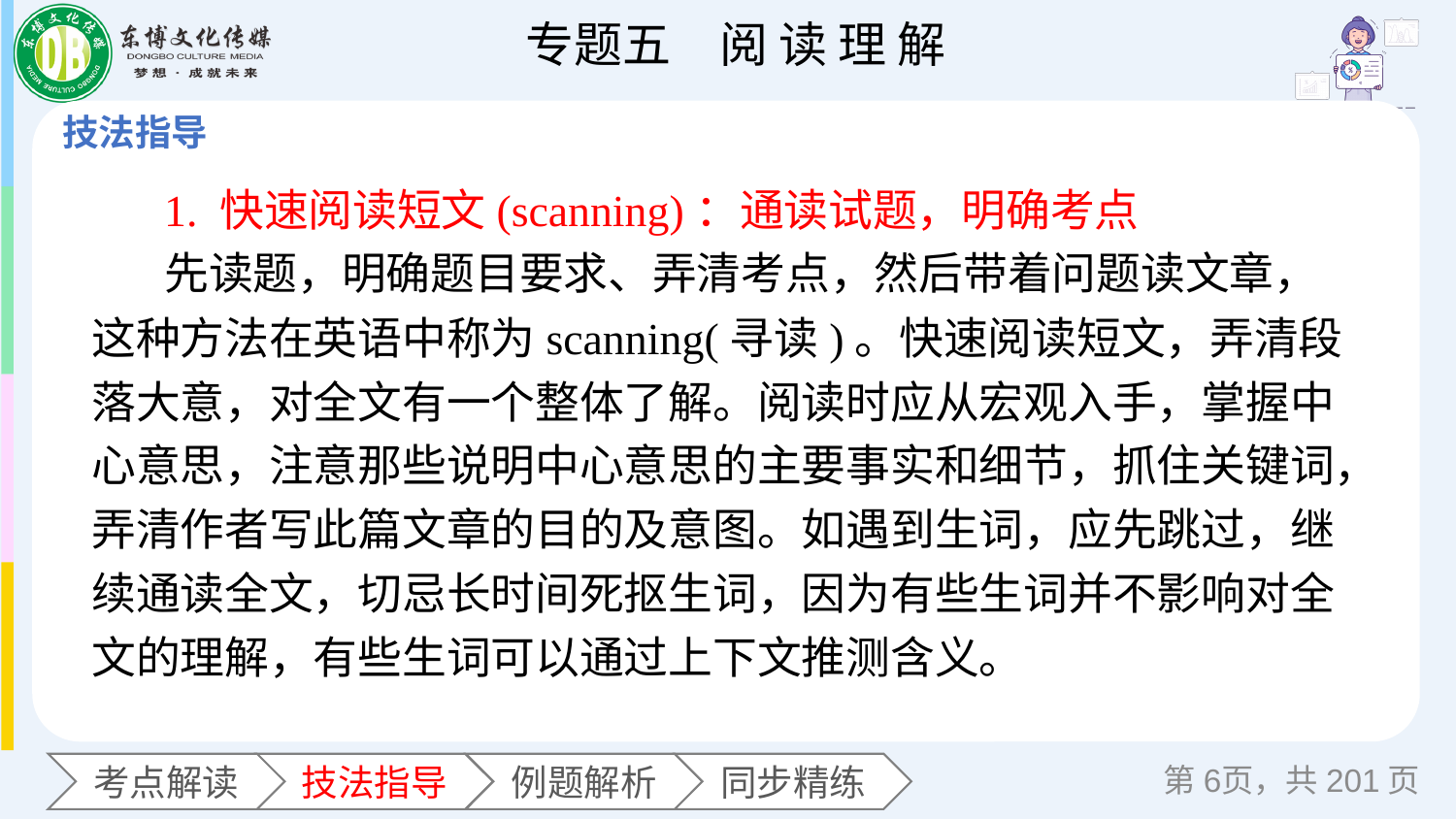

1. 快速阅读短文(scanning)：通读试题，明确考点
先读题，明确题目要求、弄清考点，然后带着问题读文章，这种方法在英语中称为scanning(寻读)。快速阅读短文，弄清段落大意，对全文有一个整体了解。阅读时应从宏观入手，掌握中心意思，注意那些说明中心意思的主要事实和细节，抓住关键词，弄清作者写此篇文章的目的及意图。如遇到生词，应先跳过，继续通读全文，切忌长时间死抠生词，因为有些生词并不影响对全文的理解，有些生词可以通过上下文推测含义。
第6页，共201页